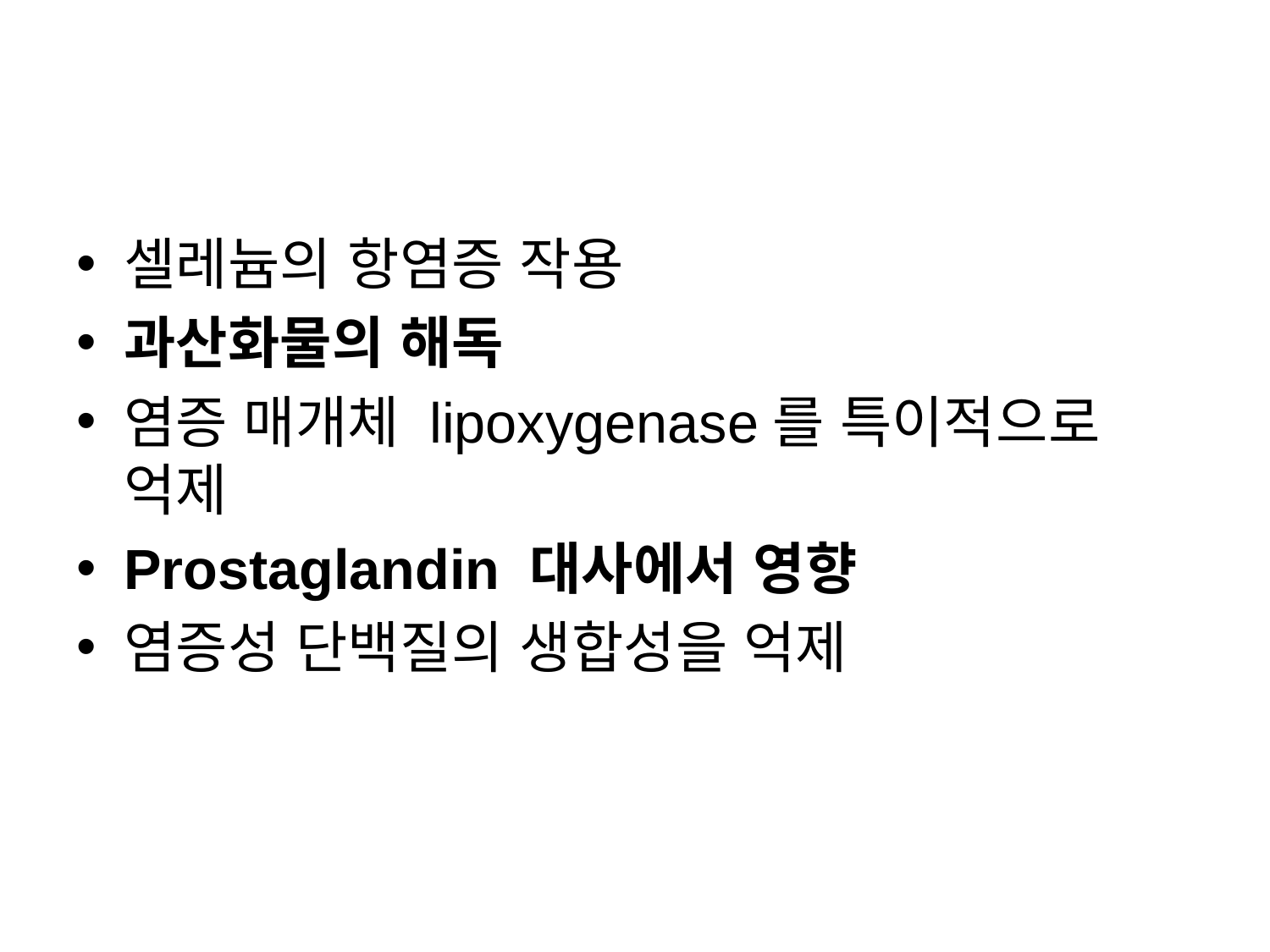

#
셀레늄의 항염증 작용
과산화물의 해독
염증 매개체 lipoxygenase를 특이적으로 억제
Prostaglandin 대사에서 영향
염증성 단백질의 생합성을 억제